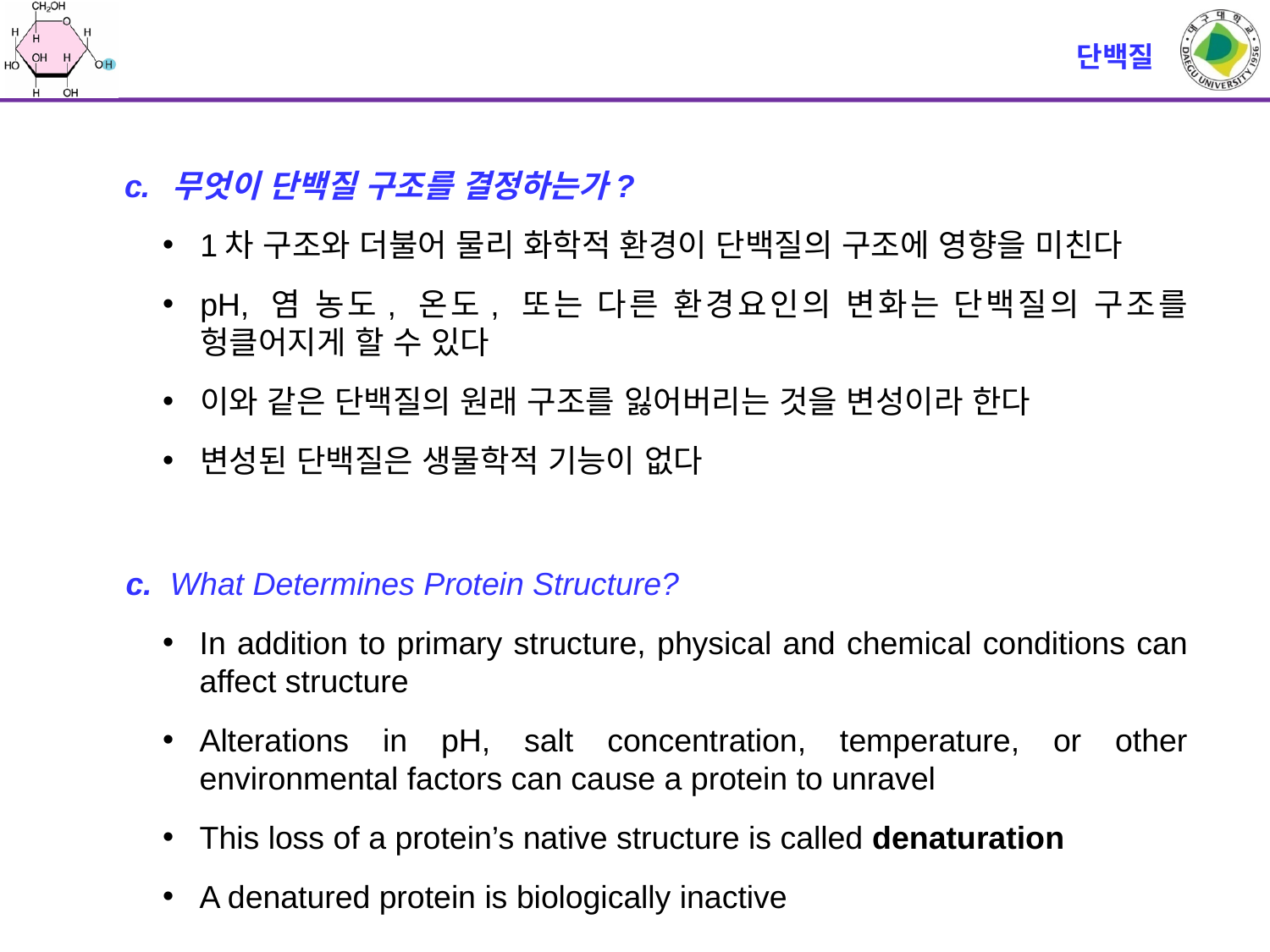

# 단백질
무엇이 단백질 구조를 결정하는가?
1차 구조와 더불어 물리 화학적 환경이 단백질의 구조에 영향을 미친다
pH, 염 농도, 온도, 또는 다른 환경요인의 변화는 단백질의 구조를 헝클어지게 할 수 있다
이와 같은 단백질의 원래 구조를 잃어버리는 것을 변성이라 한다
변성된 단백질은 생물학적 기능이 없다

c.  What Determines Protein Structure?
In addition to primary structure, physical and chemical conditions can affect structure
Alterations in pH, salt concentration, temperature, or other environmental factors can cause a protein to unravel
This loss of a protein’s native structure is called denaturation
A denatured protein is biologically inactive